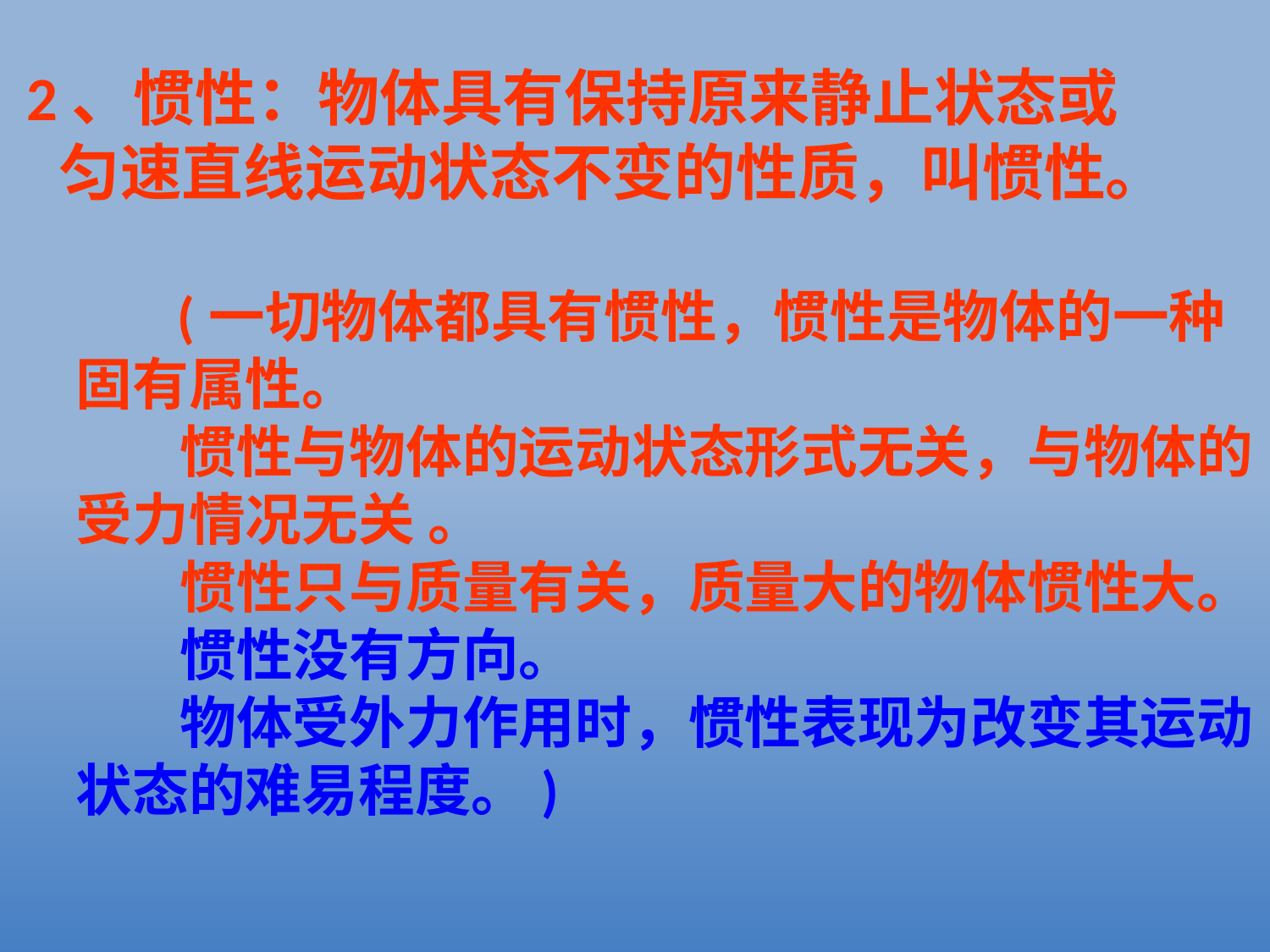

2、惯性：物体具有保持原来静止状态或匀速直线运动状态不变的性质，叫惯性。
        (一切物体都具有惯性，惯性是物体的一种固有属性。
       惯性与物体的运动状态形式无关，与物体的受力情况无关 。
       惯性只与质量有关，质量大的物体惯性大。
       惯性没有方向。
       物体受外力作用时，惯性表现为改变其运动状态的难易程度。)